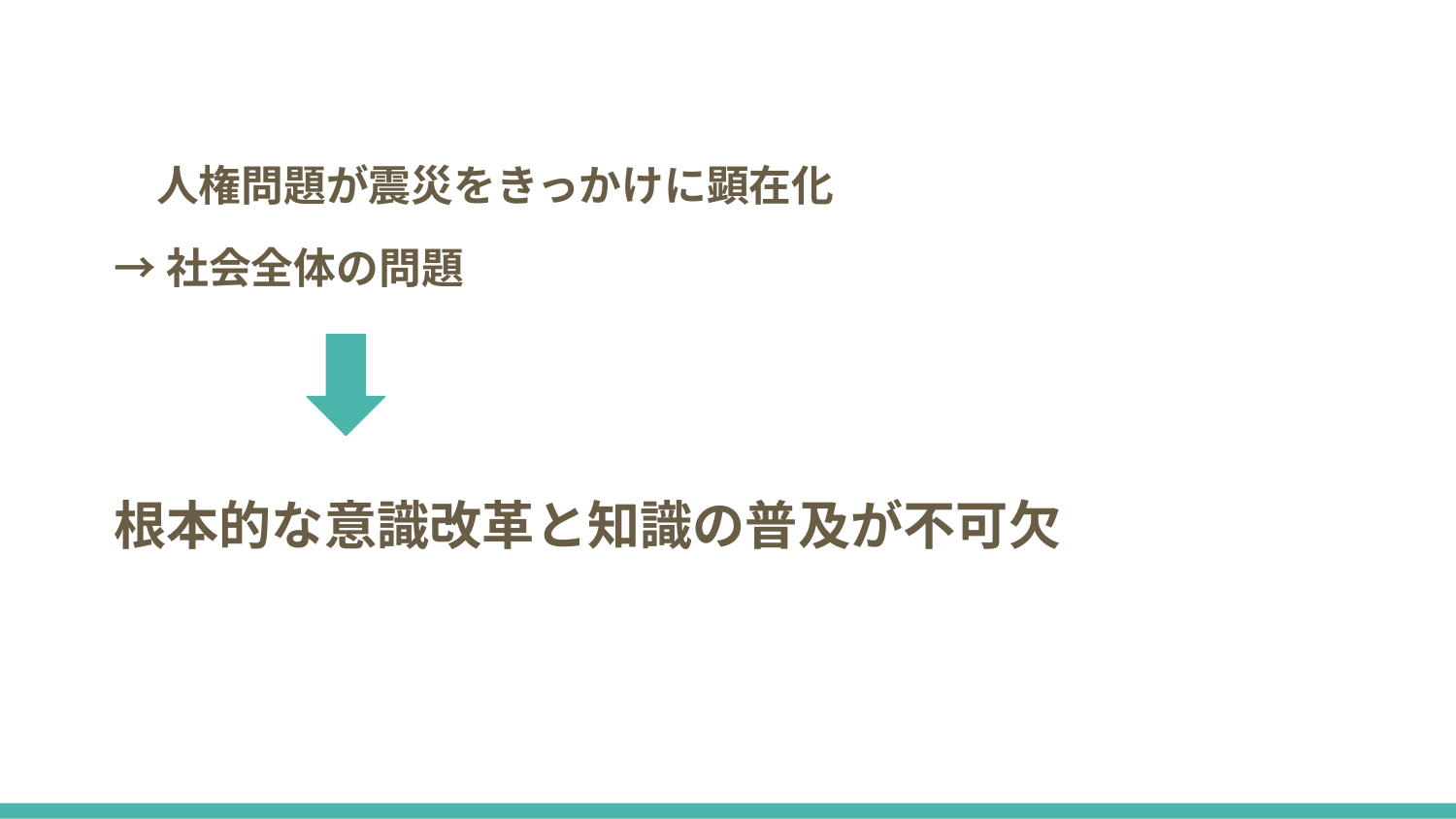

人権問題が震災をきっかけに顕在化
→社会全体の問題

根本的な意識改革と知識の普及が不可欠